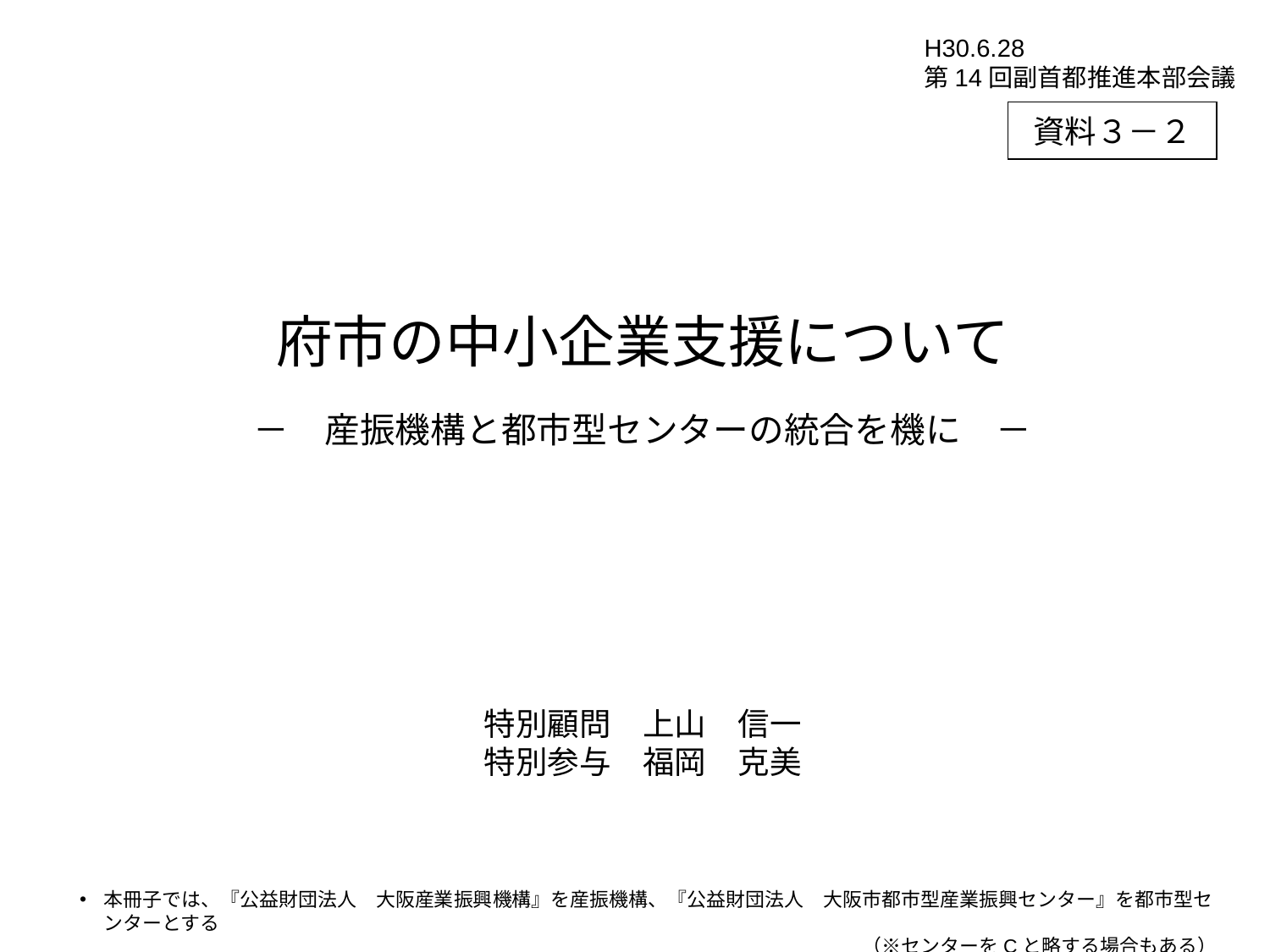

H30.6.28
第14回副首都推進本部会議
資料３－２
府市の中小企業支援について

－　産振機構と都市型センターの統合を機に　－

特別顧問　上山　信一
特別参与　福岡　克美
本冊子では、『公益財団法人　大阪産業振興機構』を産振機構、『公益財団法人　大阪市都市型産業振興センター』を都市型センターとする
（※センターをCと略する場合もある）